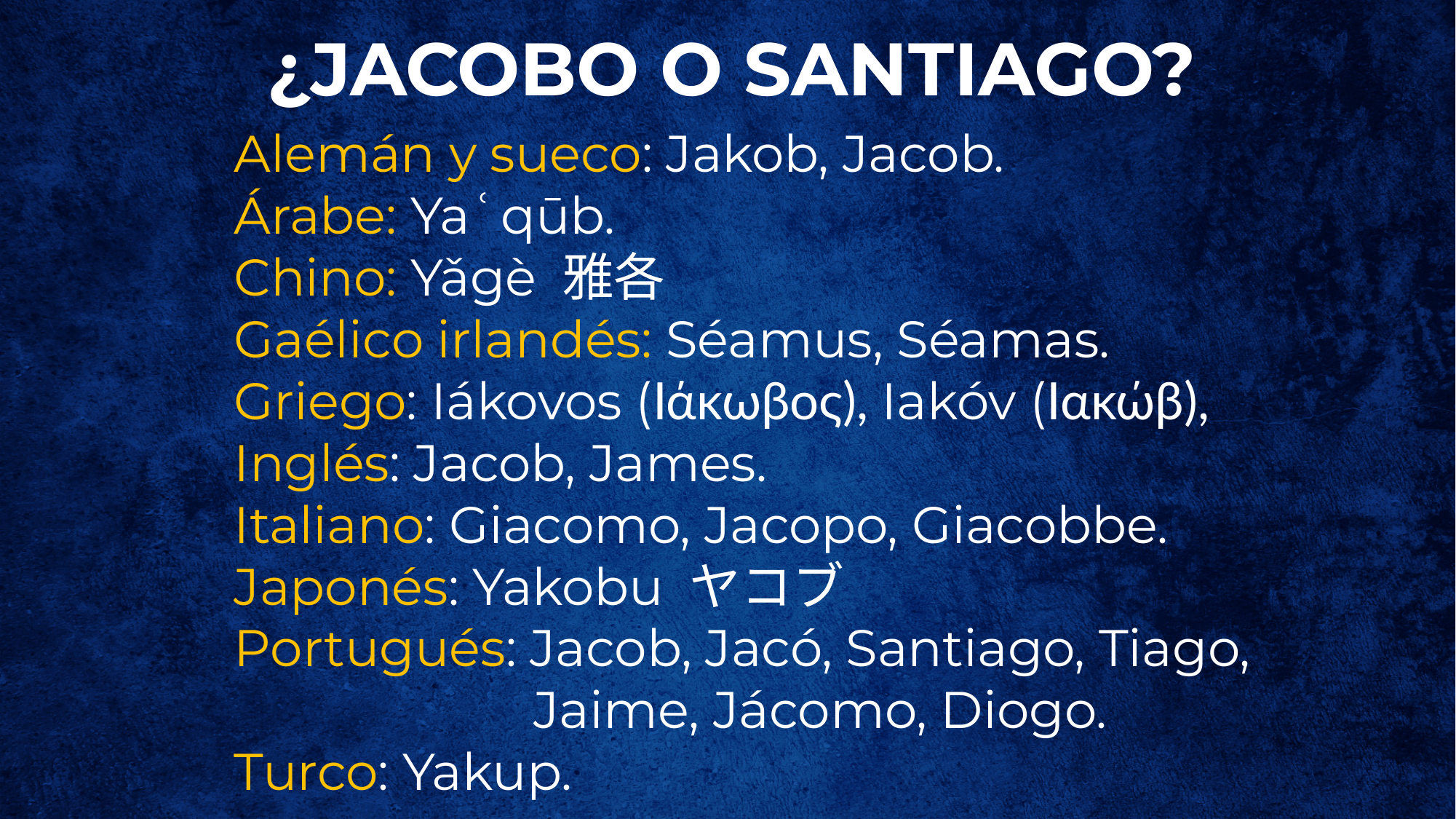

# ¿JACOBO O SANTIAGO?
Alemán y sueco: Jakob, Jacob.
Árabe: Yaʿqūb.
Chino: Yǎgè 雅各
Gaélico irlandés: Séamus, Séamas.
Griego: Iákovos (Ιάκωβος), Iakóv (Ιακώβ), Inglés: Jacob, James.
Italiano: Giacomo, Jacopo, Giacobbe.
Japonés: Yakobu ヤコブ
Portugués: Jacob, Jacó, Santiago, Tiago, Jaime, Jácomo, Diogo.
Turco: Yakup.